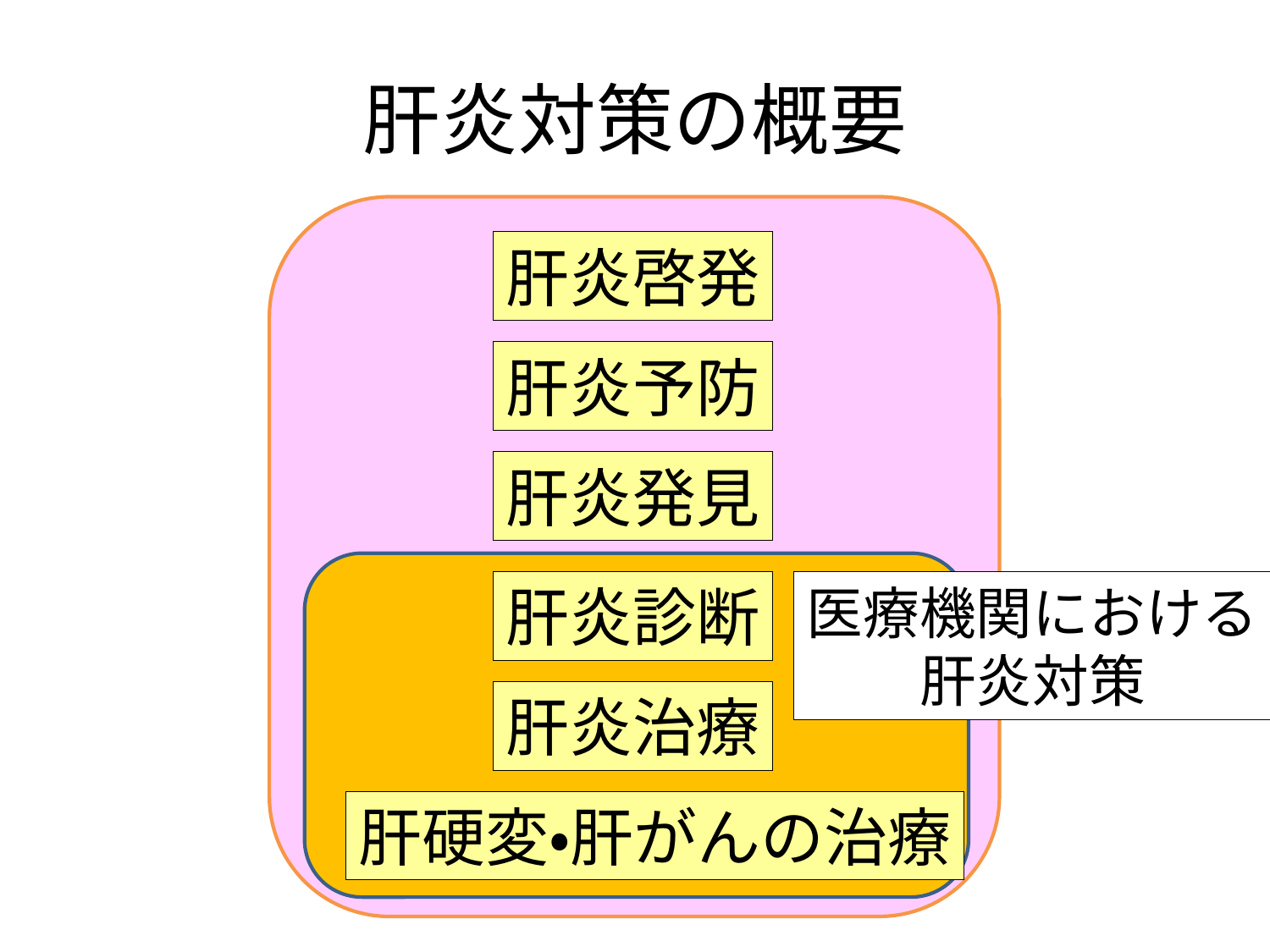

# 肝炎対策の概要

肝炎啓発
肝炎予防
肝炎発見

肝炎診断
医療機関における
肝炎対策
肝炎治療
肝硬変・肝がんの治療